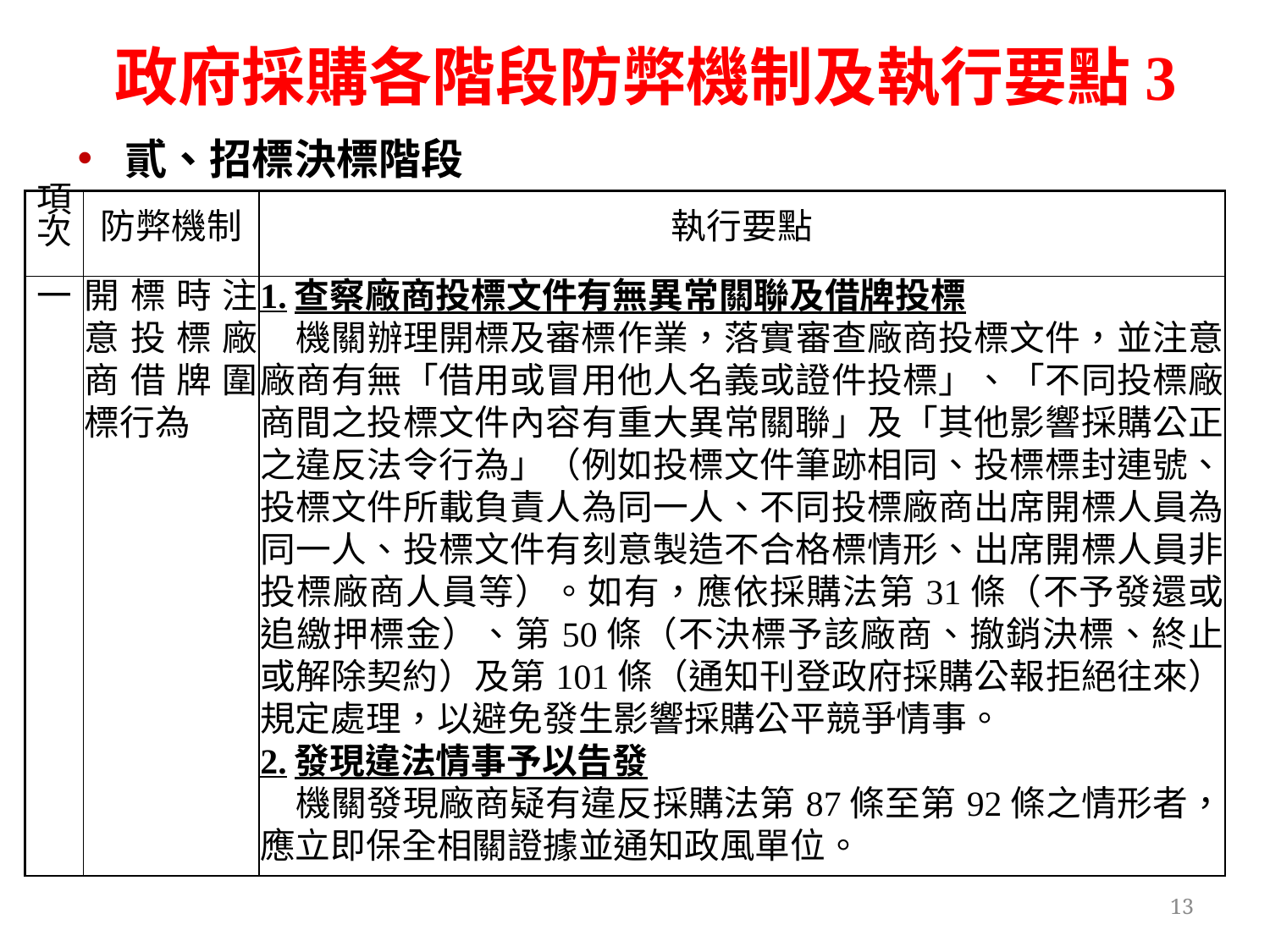

政府採購各階段防弊機制及執行要點3
貳、招標決標階段
| 項次 | 防弊機制 | 執行要點 |
| --- | --- | --- |
| 一 | 開標時注意投標廠商借牌圍標行為 | 1.查察廠商投標文件有無異常關聯及借牌投標 機關辦理開標及審標作業，落實審查廠商投標文件，並注意廠商有無「借用或冒用他人名義或證件投標」、「不同投標廠商間之投標文件內容有重大異常關聯」及「其他影響採購公正之違反法令行為」（例如投標文件筆跡相同、投標標封連號、投標文件所載負責人為同一人、不同投標廠商出席開標人員為同一人、投標文件有刻意製造不合格標情形、出席開標人員非投標廠商人員等）。如有，應依採購法第31條（不予發還或追繳押標金）、第50條（不決標予該廠商、撤銷決標、終止或解除契約）及第101條（通知刊登政府採購公報拒絕往來）規定處理，以避免發生影響採購公平競爭情事。 2.發現違法情事予以告發 機關發現廠商疑有違反採購法第87條至第92條之情形者，應立即保全相關證據並通知政風單位。 |
13